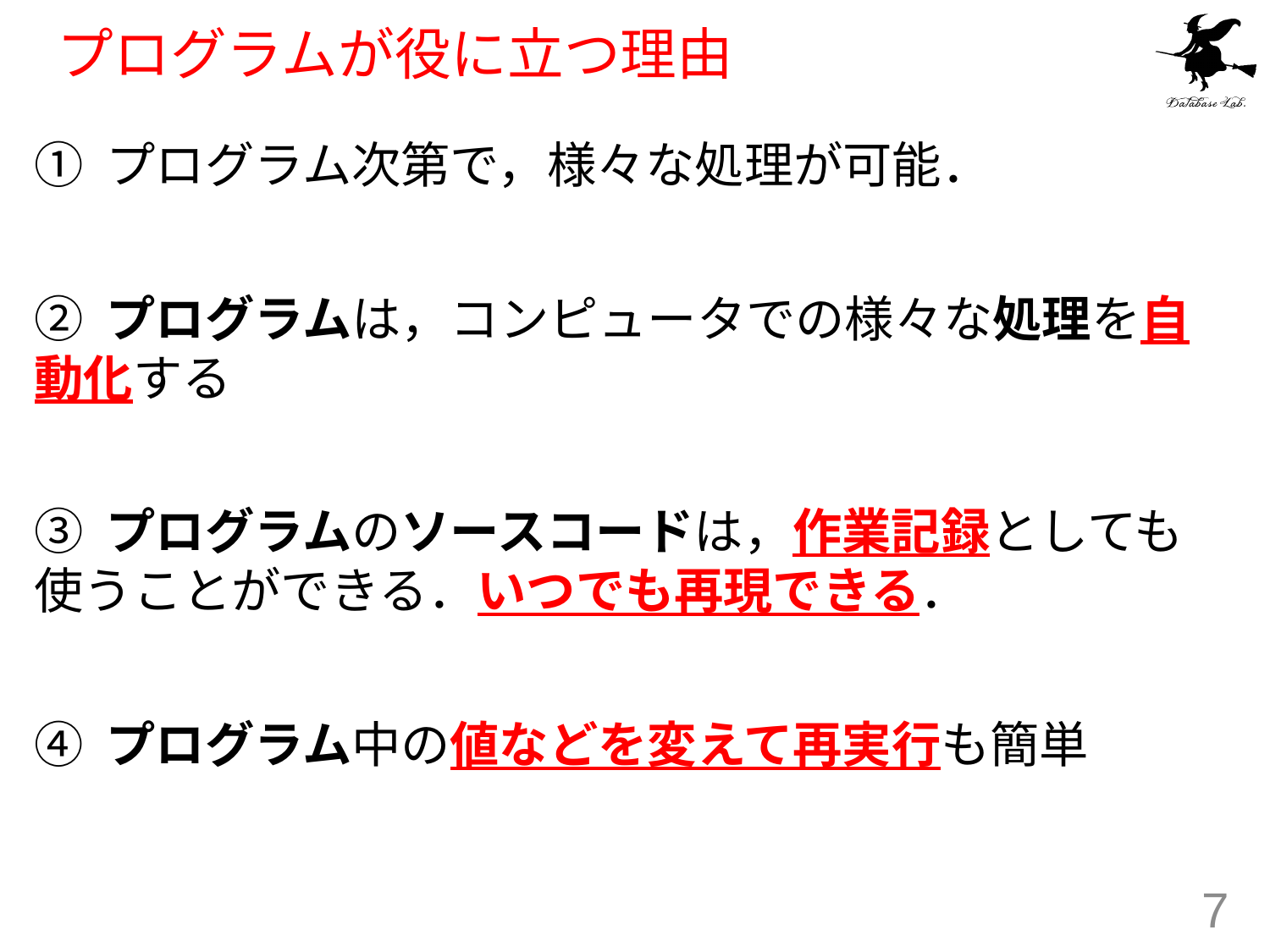

# プログラムが役に立つ理由
① プログラム次第で，様々な処理が可能．

② プログラムは，コンピュータでの様々な処理を自動化する

③ プログラムのソースコードは，作業記録としても使うことができる．いつでも再現できる．

④ プログラム中の値などを変えて再実行も簡単

7